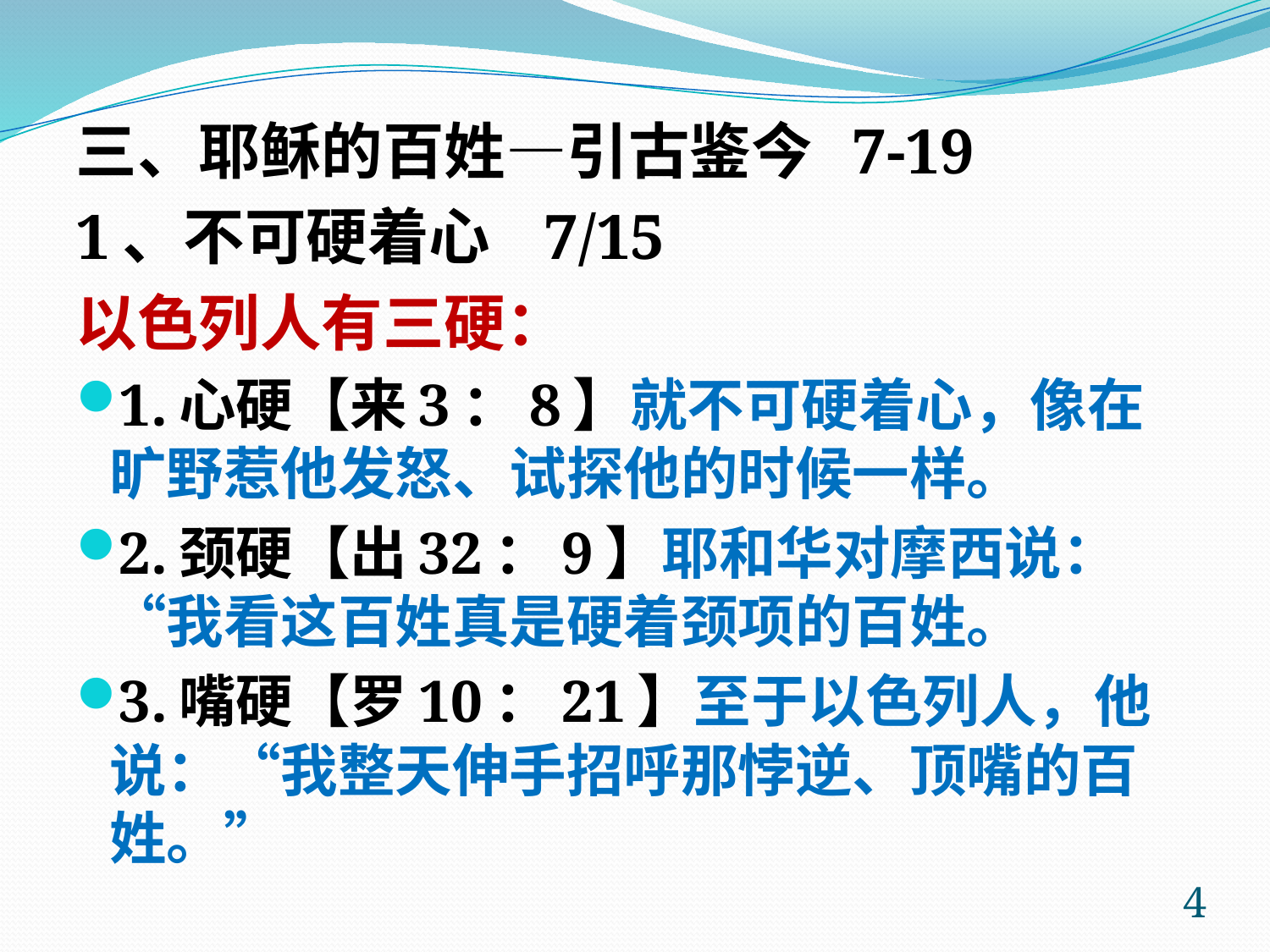

三、耶稣的百姓—引古鉴今  7-19
1、不可硬着心   7/15
以色列人有三硬：
1.心硬【来3：8】就不可硬着心，像在旷野惹他发怒、试探他的时候一样。
2.颈硬【出32：9】耶和华对摩西说：“我看这百姓真是硬着颈项的百姓。
3.嘴硬【罗10：21】至于以色列人，他说：“我整天伸手招呼那悖逆、顶嘴的百姓。”

4